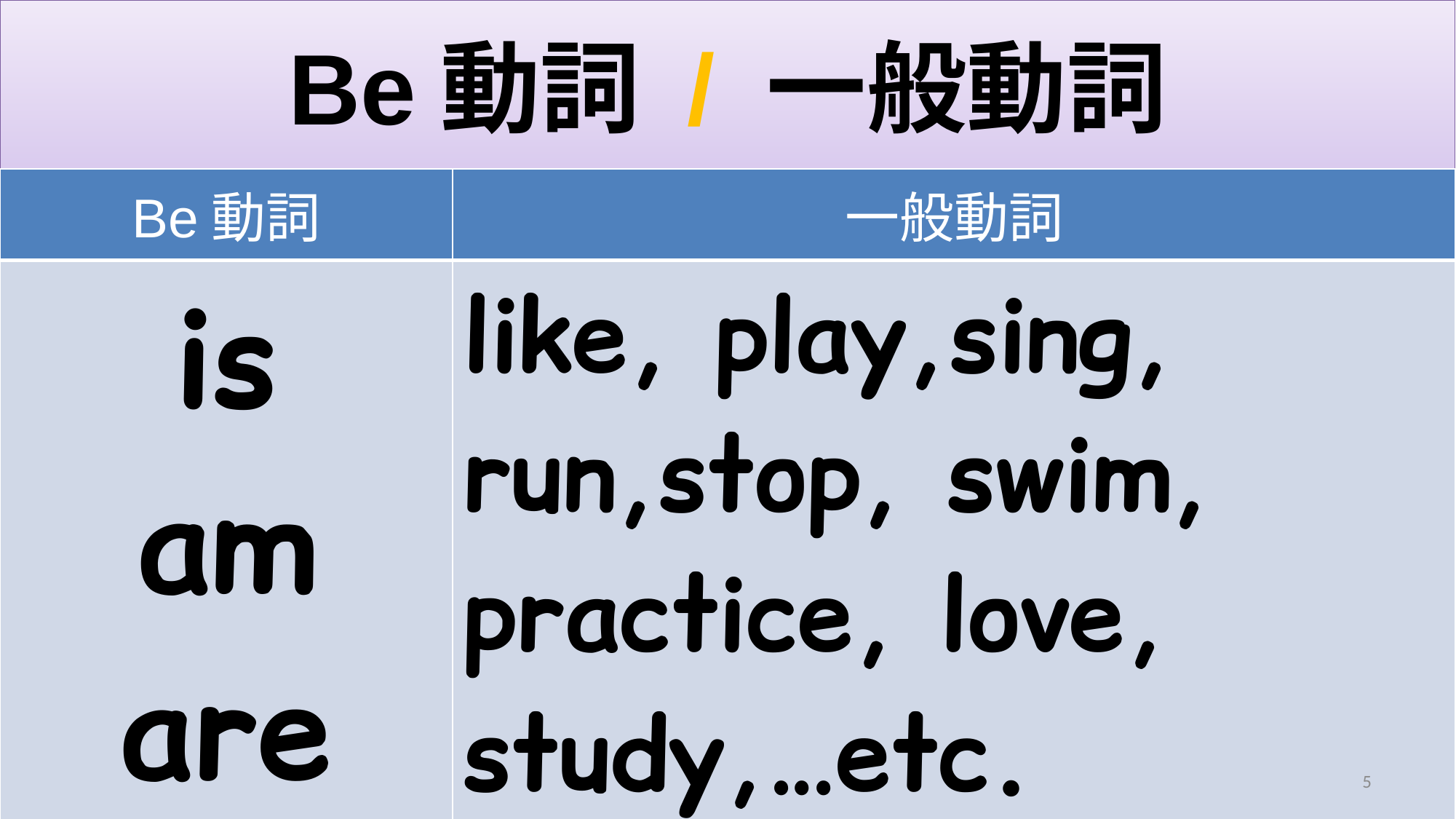

# Be動詞 / 一般動詞
| Be動詞 | 一般動詞 |
| --- | --- |
| is am are | like, play,sing, run,stop, swim, practice, love, study,…etc. |
5